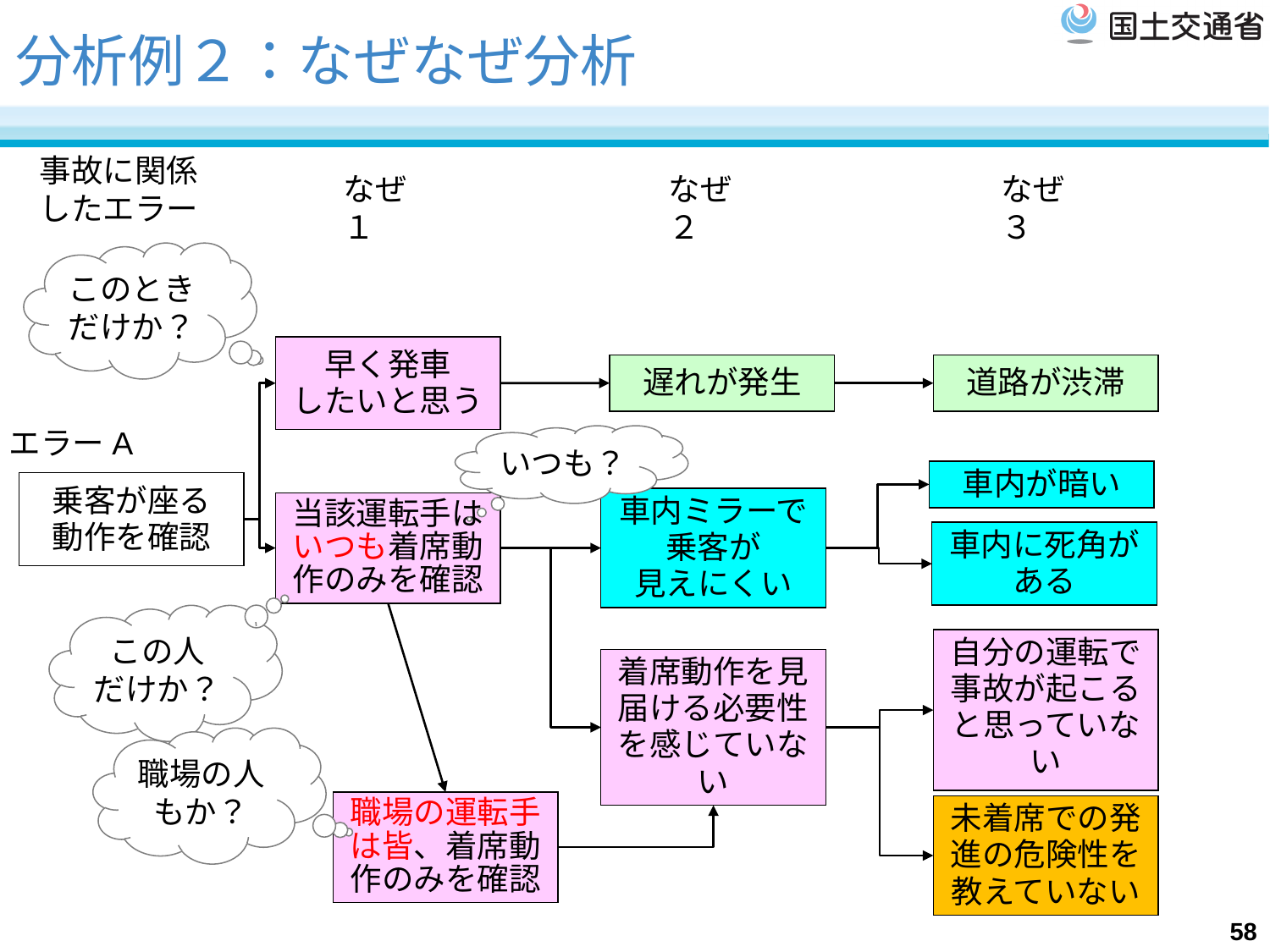

# 分析例２：なぜなぜ分析
事故に関係したエラー
なぜ１
なぜ２
なぜ３
このとき
だけか？
早く発車
したいと思う
遅れが発生
道路が渋滞
エラーA
いつも？
車内が暗い
乗客が座る
動作を確認
車内ミラーで乗客が
見えにくい
当該運転手は
いつも着席動作のみを確認
車内に死角がある
この人
だけか？
自分の運転で事故が起こると思っていない
着席動作を見届ける必要性を感じていない
職場の人
もか？
職場の運転手は皆、着席動作のみを確認
未着席での発進の危険性を教えていない
58